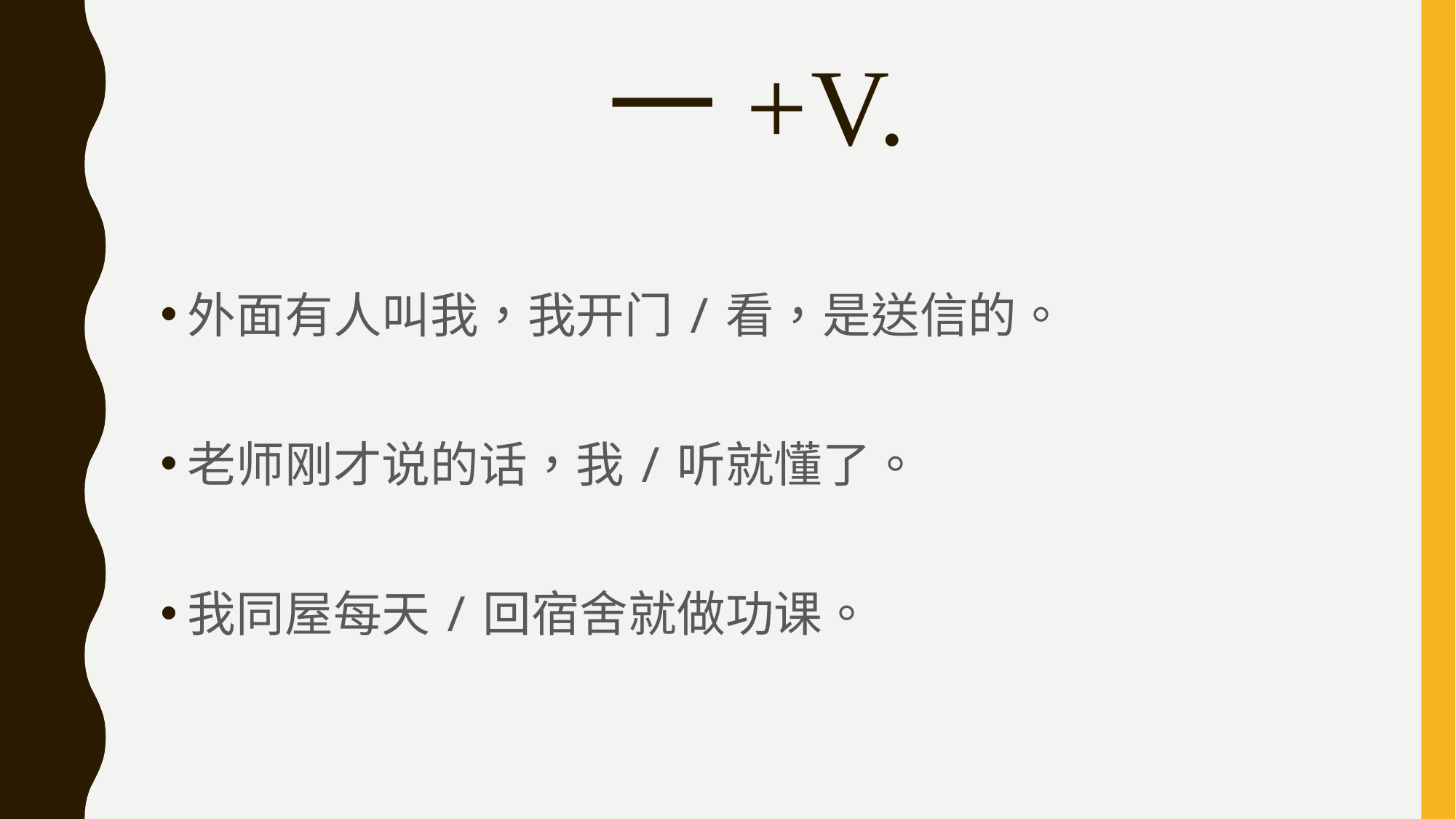

# 一+V.
外面有人叫我，我开门/看，是送信的。

老师刚才说的话，我/听就懂了。

我同屋每天/回宿舍就做功课。